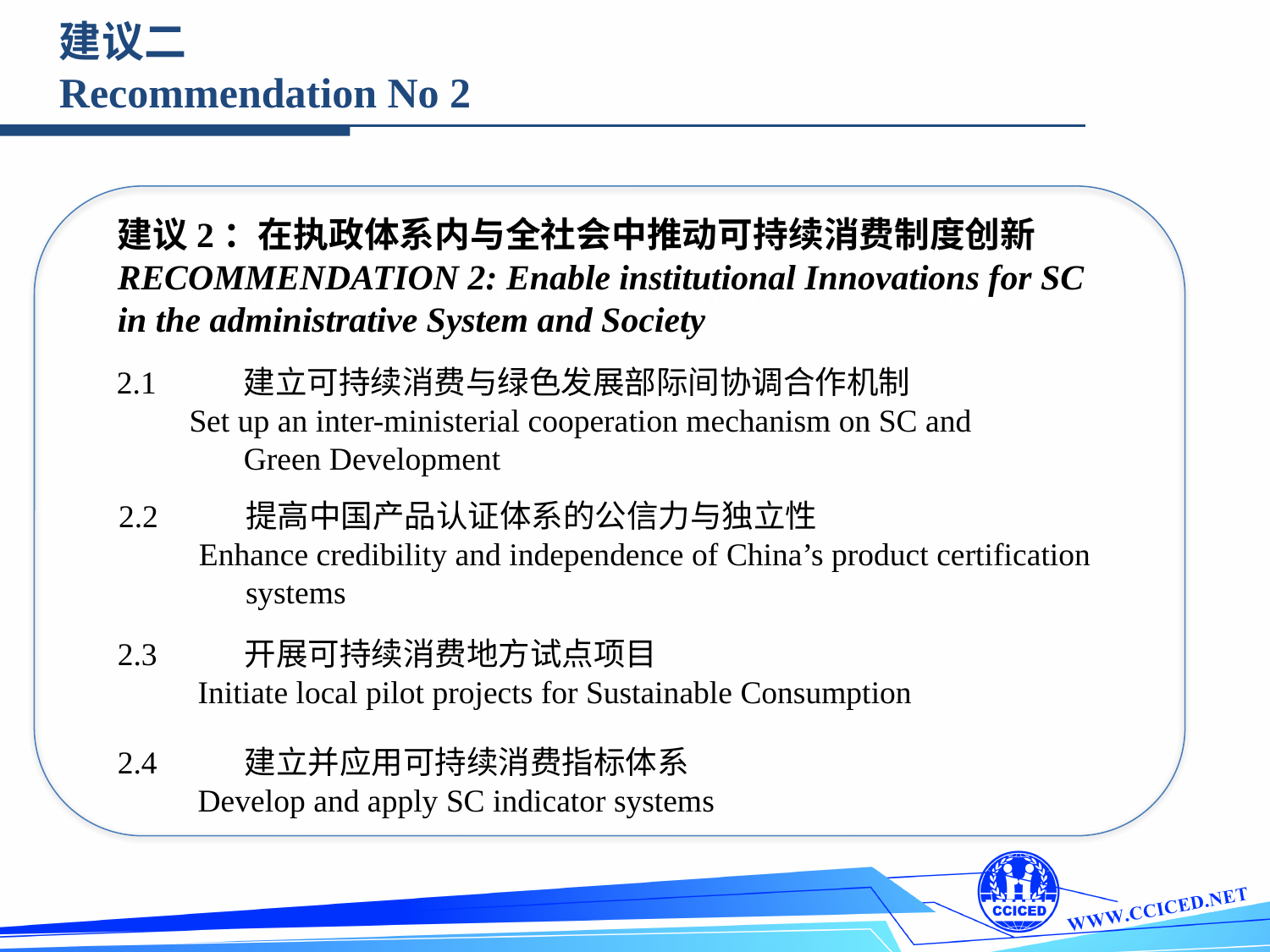

建议二
Recommendation No 2

建议2：在执政体系内与全社会中推动可持续消费制度创新
RECOMMENDATION 2: Enable institutional Innovations for SC in the administrative System and Society

TEXT
TEXT
TEXT
TEXT
2.1	建立可持续消费与绿色发展部际间协调合作机制
         Set up an inter-ministerial cooperation mechanism on SC and
	Green Development

2.2	提高中国产品认证体系的公信力与独立性
          Enhance credibility and independence of China’s product certification
	systems

2.3	开展可持续消费地方试点项目
          Initiate local pilot projects for Sustainable Consumption

2.4	建立并应用可持续消费指标体系
          Develop and apply SC indicator systems